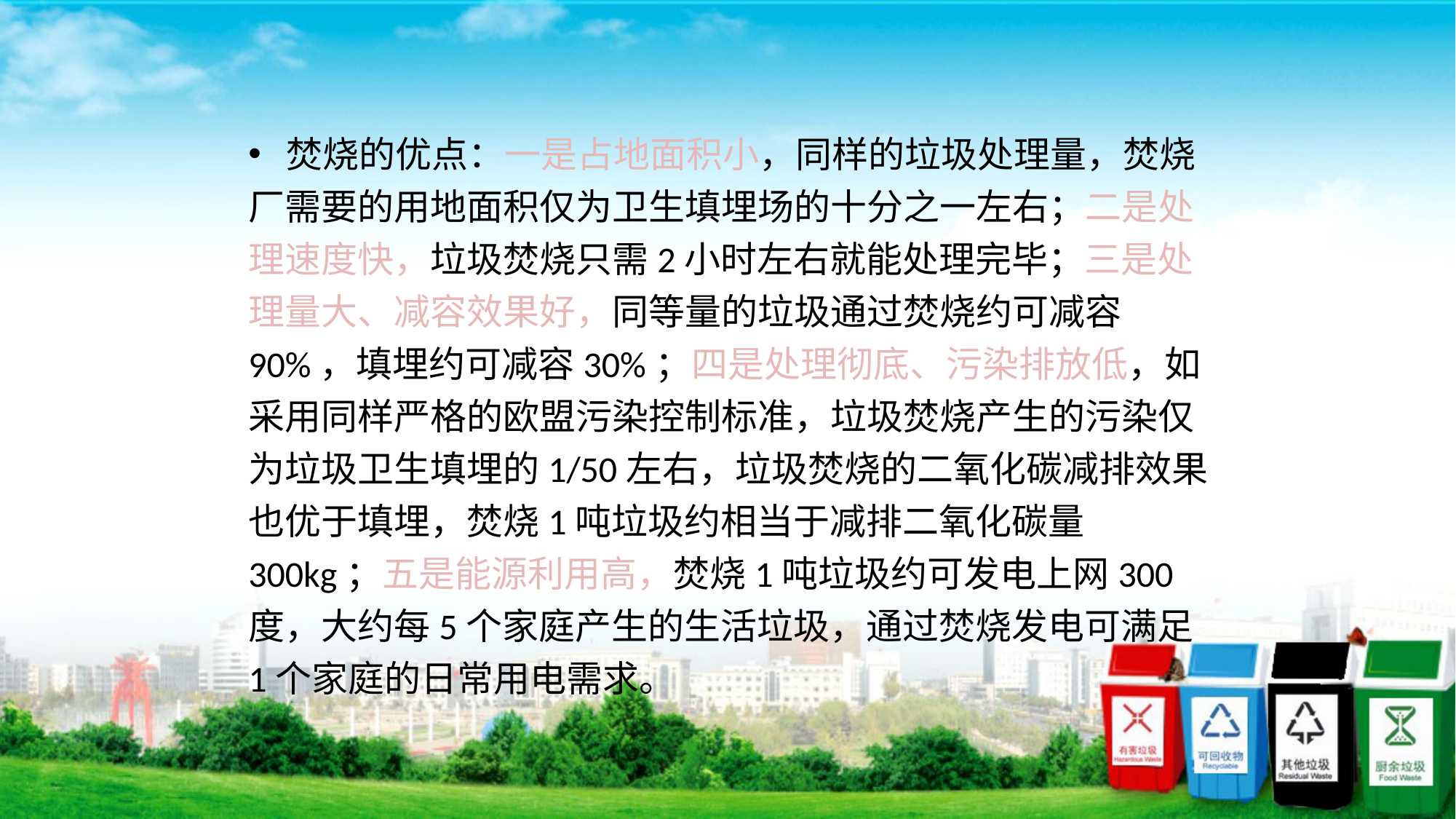

焚烧的优点：一是占地面积小，同样的垃圾处理量，焚烧厂需要的用地面积仅为卫生填埋场的十分之一左右；二是处理速度快，垃圾焚烧只需2小时左右就能处理完毕；三是处理量大、减容效果好，同等量的垃圾通过焚烧约可减容90%，填埋约可减容30%；四是处理彻底、污染排放低，如采用同样严格的欧盟污染控制标准，垃圾焚烧产生的污染仅为垃圾卫生填埋的1/50左右，垃圾焚烧的二氧化碳减排效果也优于填埋，焚烧1吨垃圾约相当于减排二氧化碳量300kg；五是能源利用高，焚烧1吨垃圾约可发电上网300度，大约每5个家庭产生的生活垃圾，通过焚烧发电可满足1个家庭的日常用电需求。